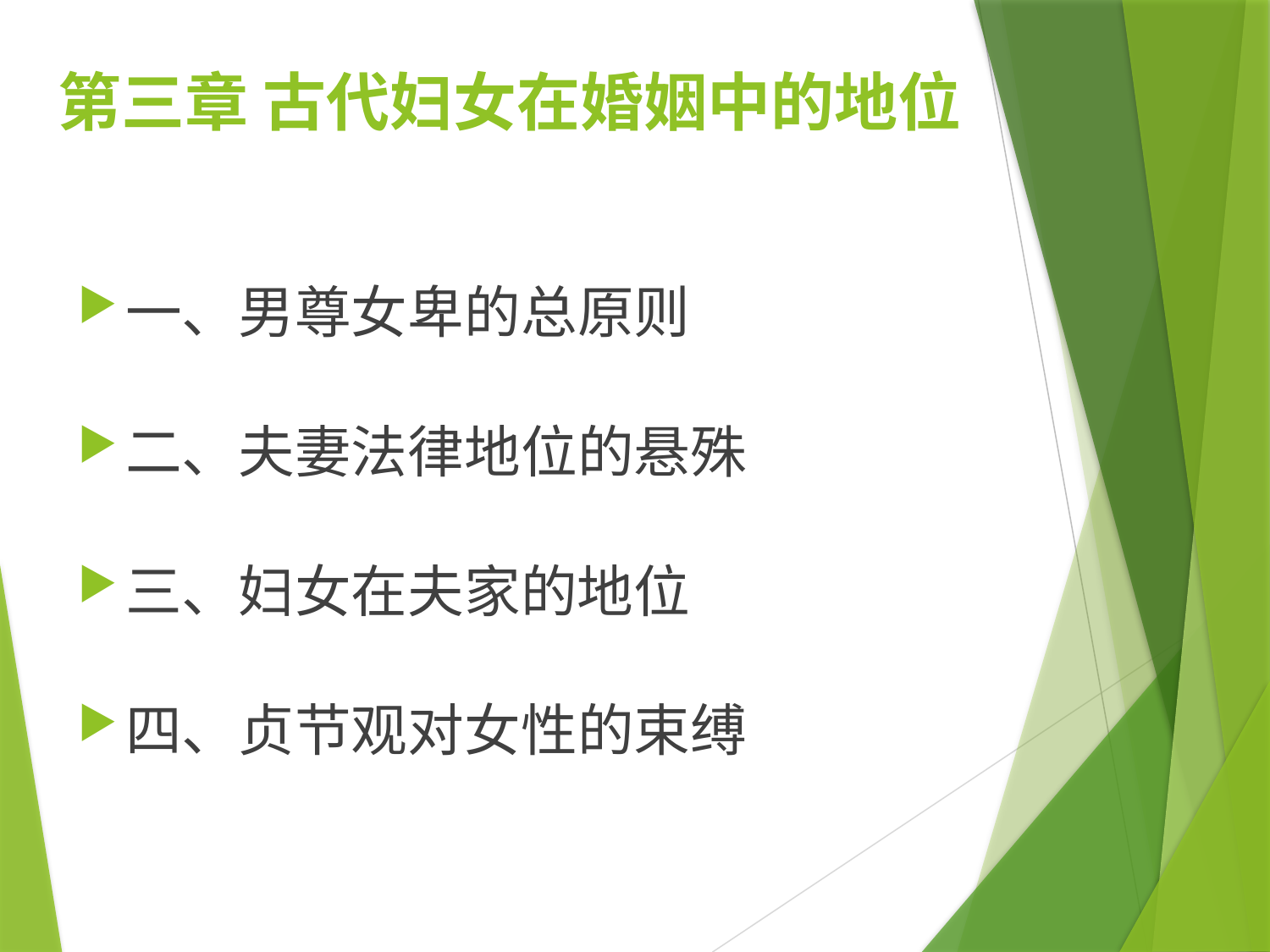

# 第三章 古代妇女在婚姻中的地位
一、男尊女卑的总原则
二、夫妻法律地位的悬殊
三、妇女在夫家的地位
四、贞节观对女性的束缚